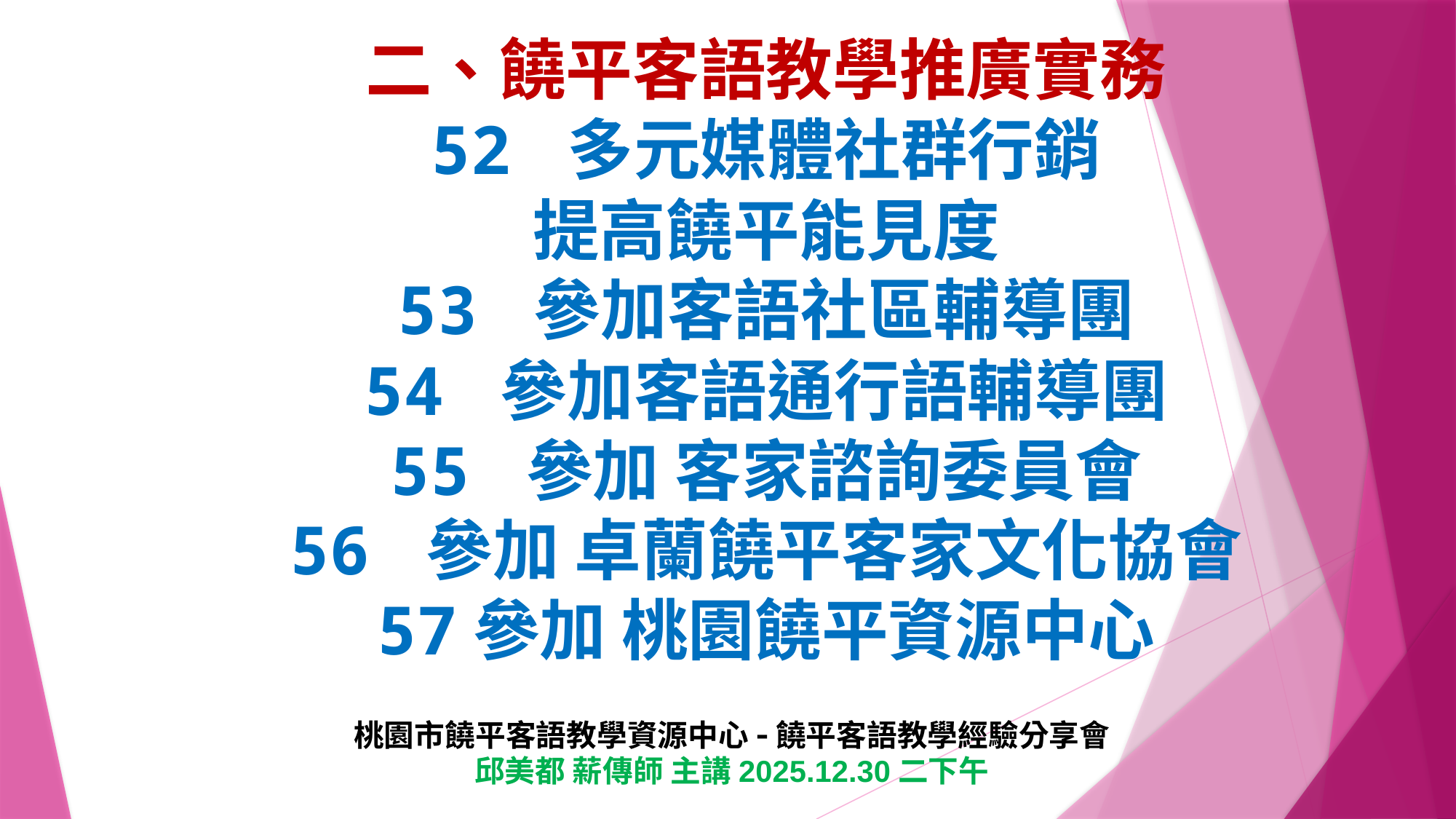

# 二、饒平客語教學推廣實務 52 多元媒體社群行銷 提高饒平能見度 53 參加客語社區輔導團 54 參加客語通行語輔導團 55 參加 客家諮詢委員會 56 參加 卓蘭饒平客家文化協會 57參加 桃園饒平資源中心
桃園市饒平客語教學資源中心-饒平客語教學經驗分享會
邱美都 薪傳師 主講2025.12.30二下午